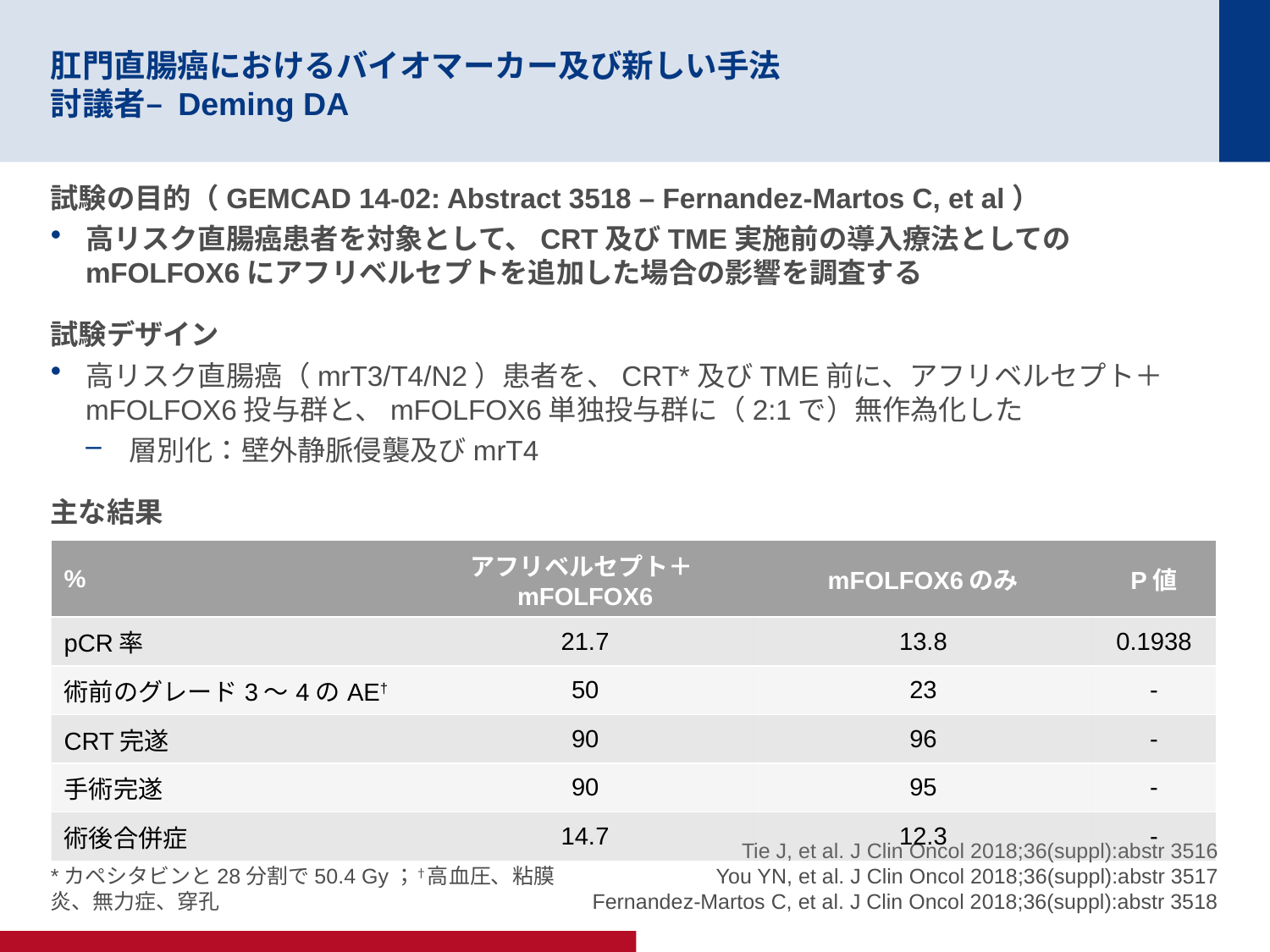

# 肛門直腸癌におけるバイオマーカー及び新しい手法 討議者– Deming DA
試験の目的（GEMCAD 14-02: Abstract 3518 – Fernandez-Martos C, et al）
高リスク直腸癌患者を対象として、CRT及びTME実施前の導入療法としてのmFOLFOX6にアフリベルセプトを追加した場合の影響を調査する
試験デザイン
高リスク直腸癌（mrT3/T4/N2）患者を、CRT*及びTME前に、アフリベルセプト＋mFOLFOX6投与群と、mFOLFOX6単独投与群に（2:1で）無作為化した
層別化：壁外静脈侵襲及びmrT4
主な結果

| % | アフリベルセプト＋mFOLFOX6 | mFOLFOX6のみ | P値 |
| --- | --- | --- | --- |
| pCR率 | 21.7 | 13.8 | 0.1938 |
| 術前のグレード3～4のAE† | 50 | 23 | - |
| CRT完遂 | 90 | 96 | - |
| 手術完遂 | 90 | 95 | - |
| 術後合併症 | 14.7 | 12.3 | - |
*カペシタビンと28分割で50.4 Gy；†高血圧、粘膜炎、無力症、穿孔
Tie J, et al. J Clin Oncol 2018;36(suppl):abstr 3516
You YN, et al. J Clin Oncol 2018;36(suppl):abstr 3517
Fernandez-Martos C, et al. J Clin Oncol 2018;36(suppl):abstr 3518